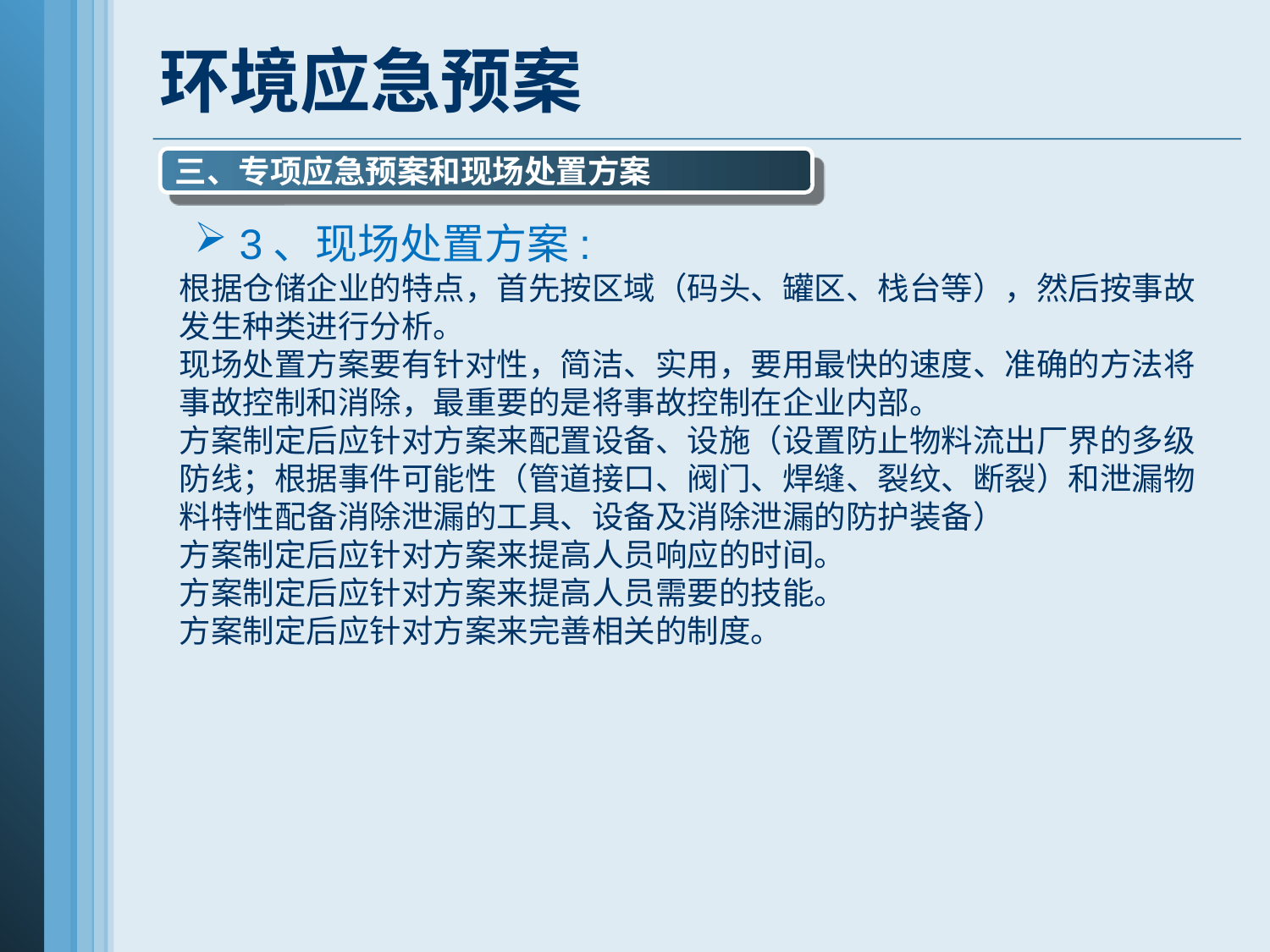

环境应急预案
三、专项应急预案和现场处置方案
3、现场处置方案:
根据仓储企业的特点，首先按区域（码头、罐区、栈台等），然后按事故发生种类进行分析。
现场处置方案要有针对性，简洁、实用，要用最快的速度、准确的方法将事故控制和消除，最重要的是将事故控制在企业内部。
方案制定后应针对方案来配置设备、设施（设置防止物料流出厂界的多级防线；根据事件可能性（管道接口、阀门、焊缝、裂纹、断裂）和泄漏物料特性配备消除泄漏的工具、设备及消除泄漏的防护装备）
方案制定后应针对方案来提高人员响应的时间。
方案制定后应针对方案来提高人员需要的技能。
方案制定后应针对方案来完善相关的制度。